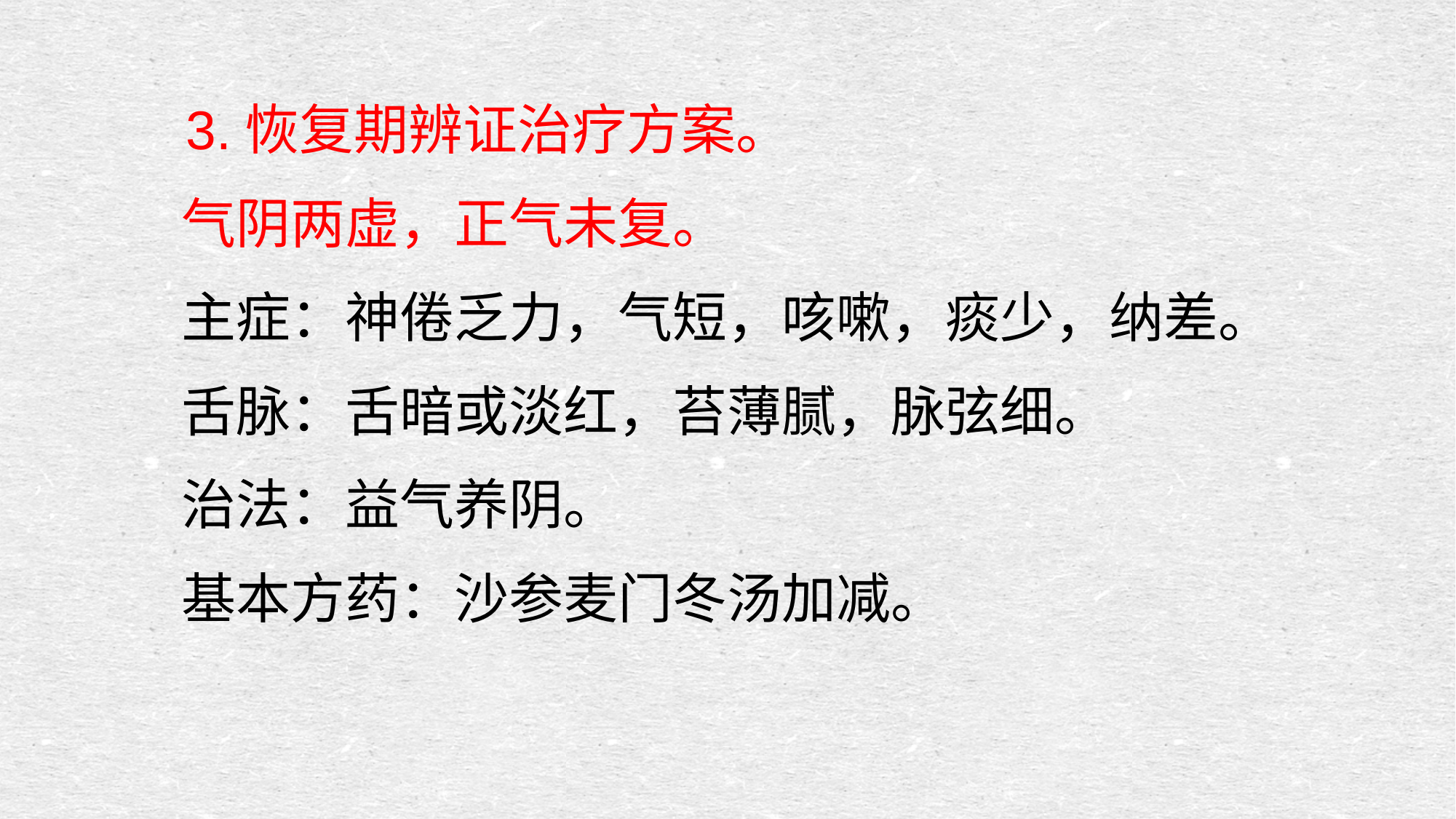

3.恢复期辨证治疗方案。
      气阴两虚，正气未复。
      主症：神倦乏力，气短，咳嗽，痰少，纳差。
      舌脉：舌暗或淡红，苔薄腻，脉弦细。
      治法：益气养阴。
      基本方药：沙参麦门冬汤加减。